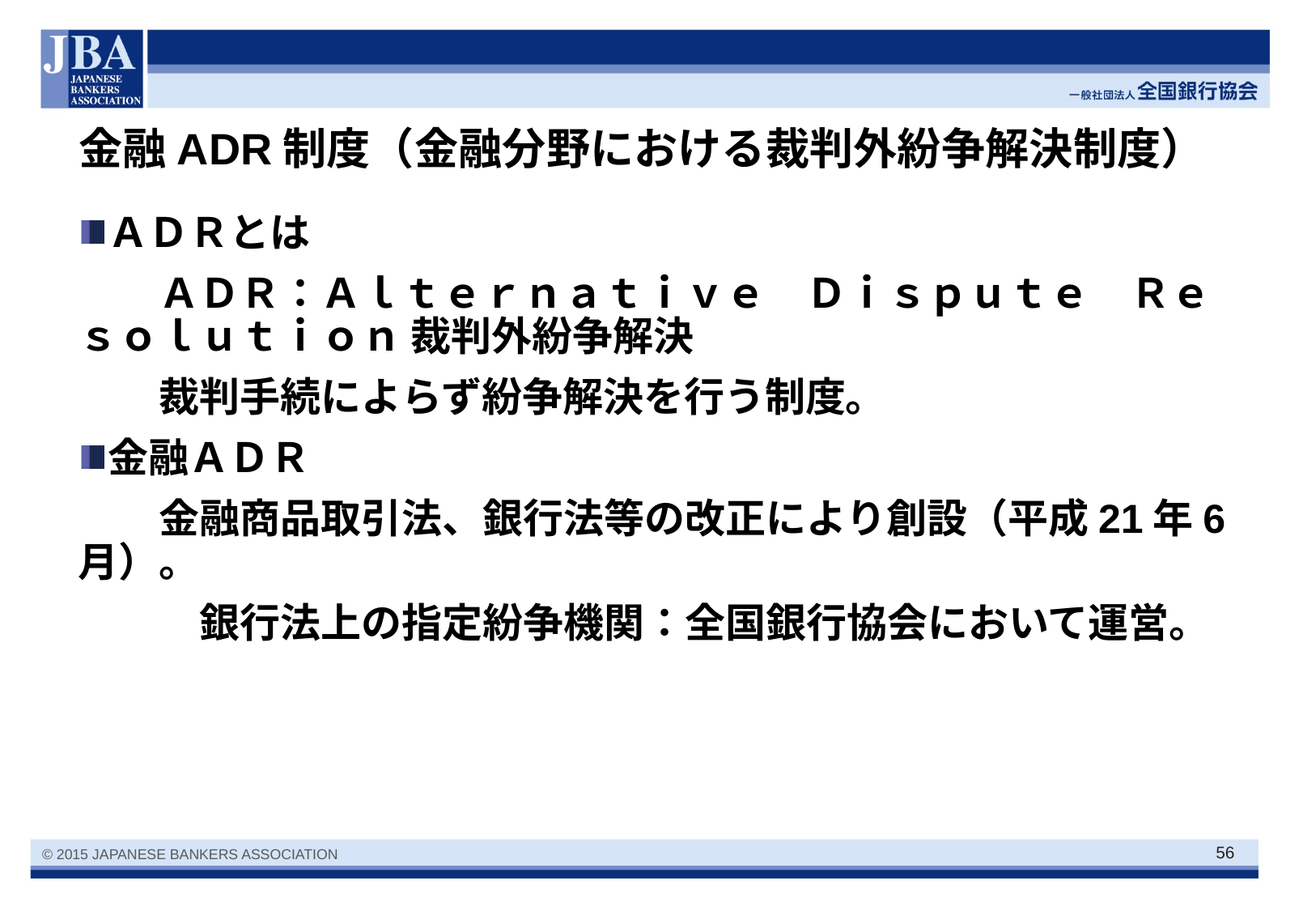

# 金融ADR制度（金融分野における裁判外紛争解決制度）
ＡＤＲとは
　　ＡＤＲ：Ａｌｔｅｒｎａｔｉｖｅ　Ｄｉｓｐｕｔｅ　Ｒｅｓｏｌｕｔｉｏｎ 裁判外紛争解決
　　裁判手続によらず紛争解決を行う制度。
金融ＡＤＲ
　　金融商品取引法、銀行法等の改正により創設（平成21年6月）。
　　　銀行法上の指定紛争機関：全国銀行協会において運営。